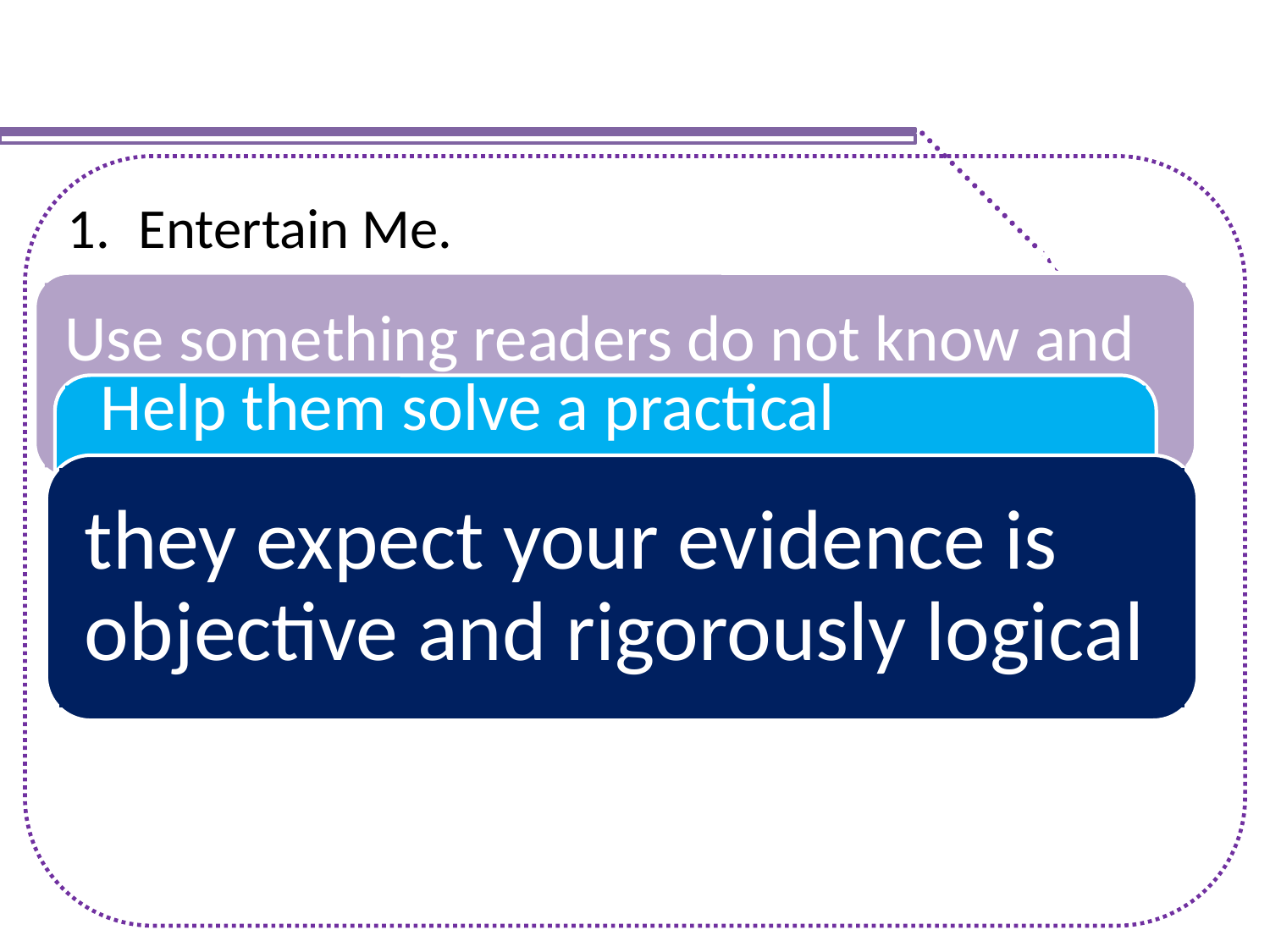

Entertain Me.
Help Me Solve My Practical Problem.
 Help Me Understand Something Better.
漫漫國際路
1991至今

Use something readers do not know and interesting thing to let readers pleasure
做到美國第一
1981~1990

 Help them solve a practical problem ,they want to get the details right.

they expect your evidence is objective and rigorously logical